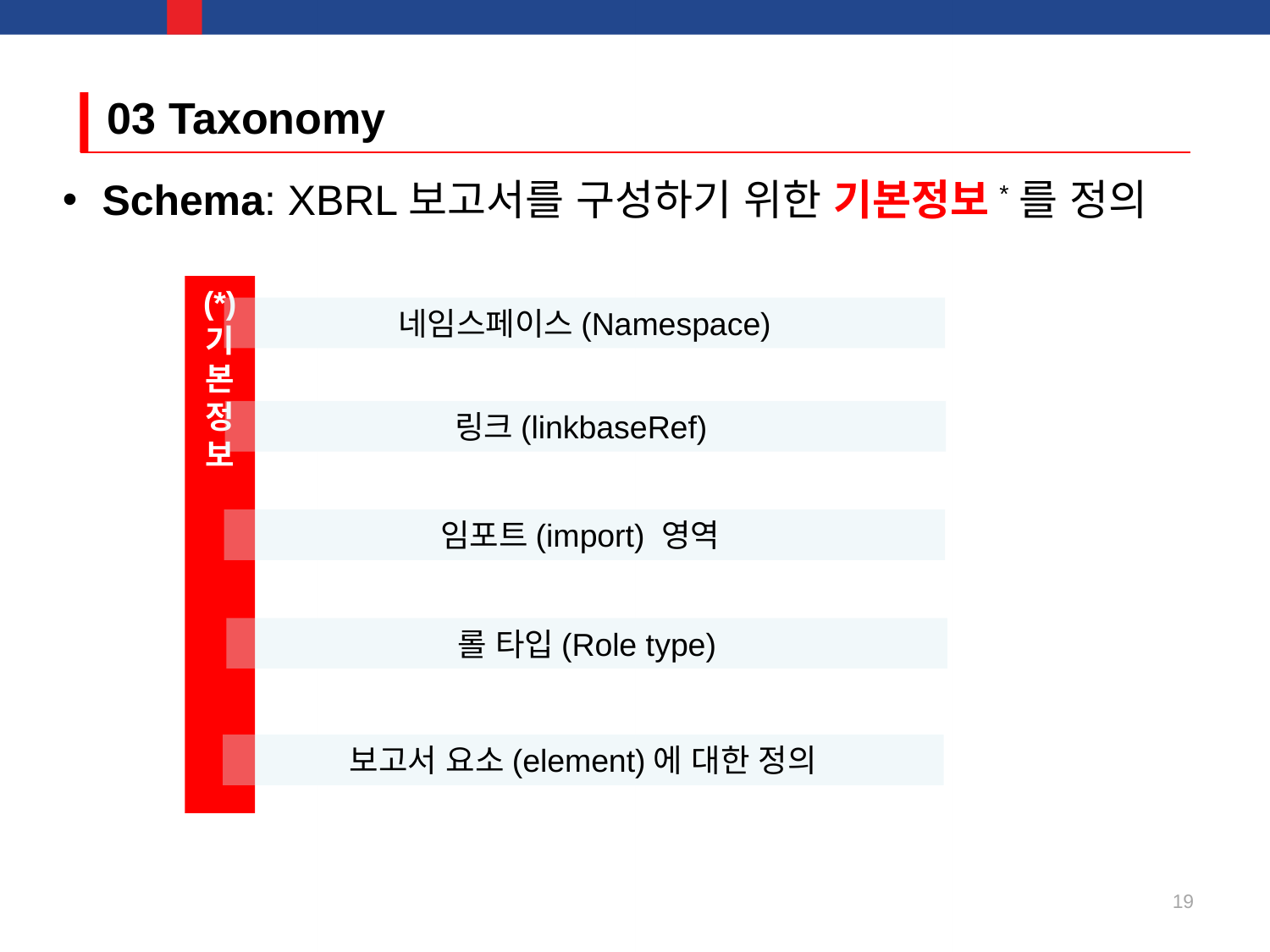

# 03 Taxonomy
Schema: XBRL보고서를 구성하기 위한 기본정보*를 정의

(*)
기
본
정
보
네임스페이스(Namespace)
링크(linkbaseRef)
임포트(import) 영역
롤 타입(Role type)
보고서 요소(element)에 대한 정의
19